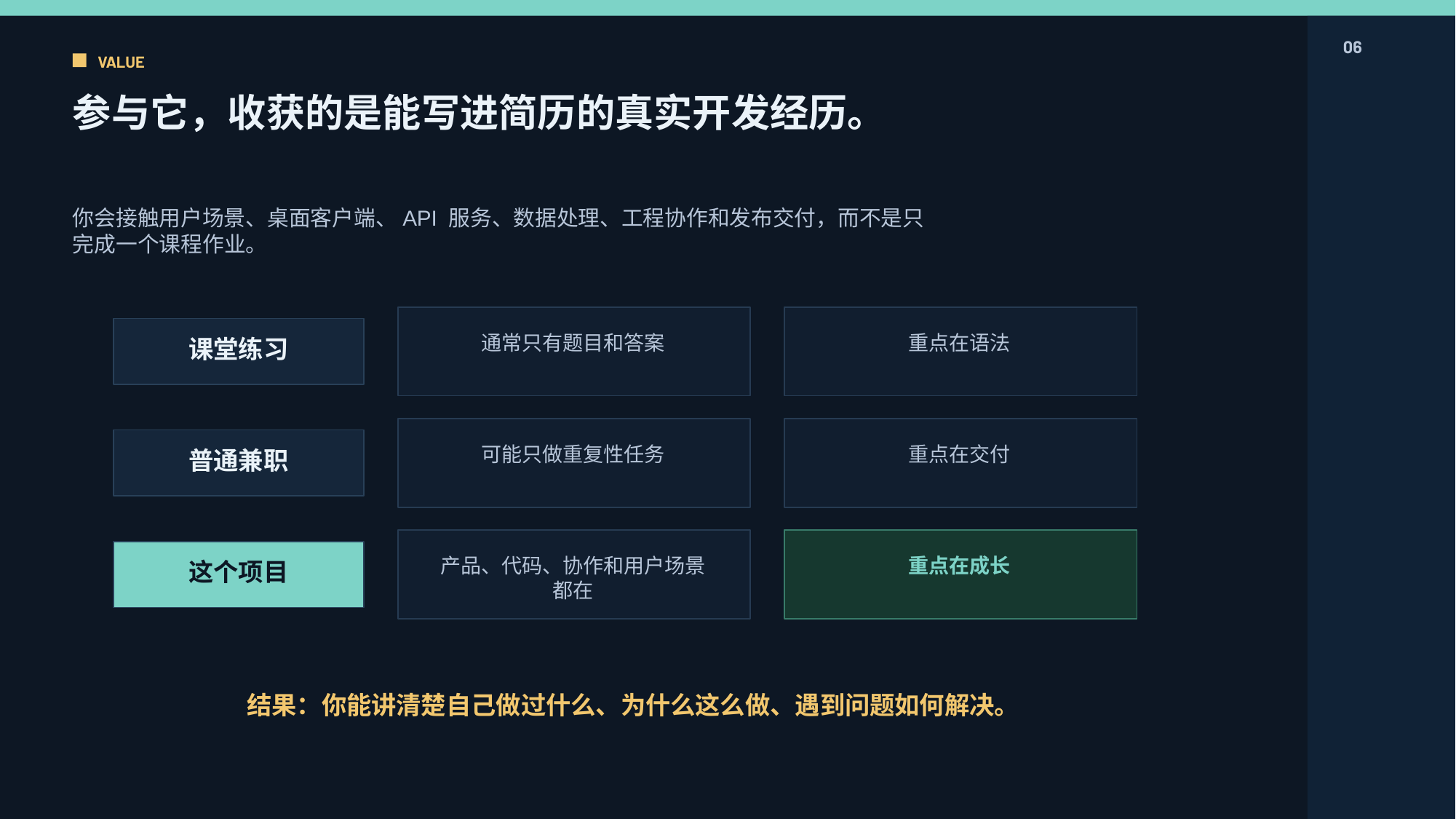

06
VALUE

参与它，收获的是能写进简历的真实开发经历。
你会接触用户场景、桌面客户端、API 服务、数据处理、工程协作和发布交付，而不是只完成一个课程作业。

通常只有题目和答案
重点在语法
课堂练习

可能只做重复性任务
重点在交付
普通兼职

产品、代码、协作和用户场景都在
重点在成长
这个项目
结果：你能讲清楚自己做过什么、为什么这么做、遇到问题如何解决。